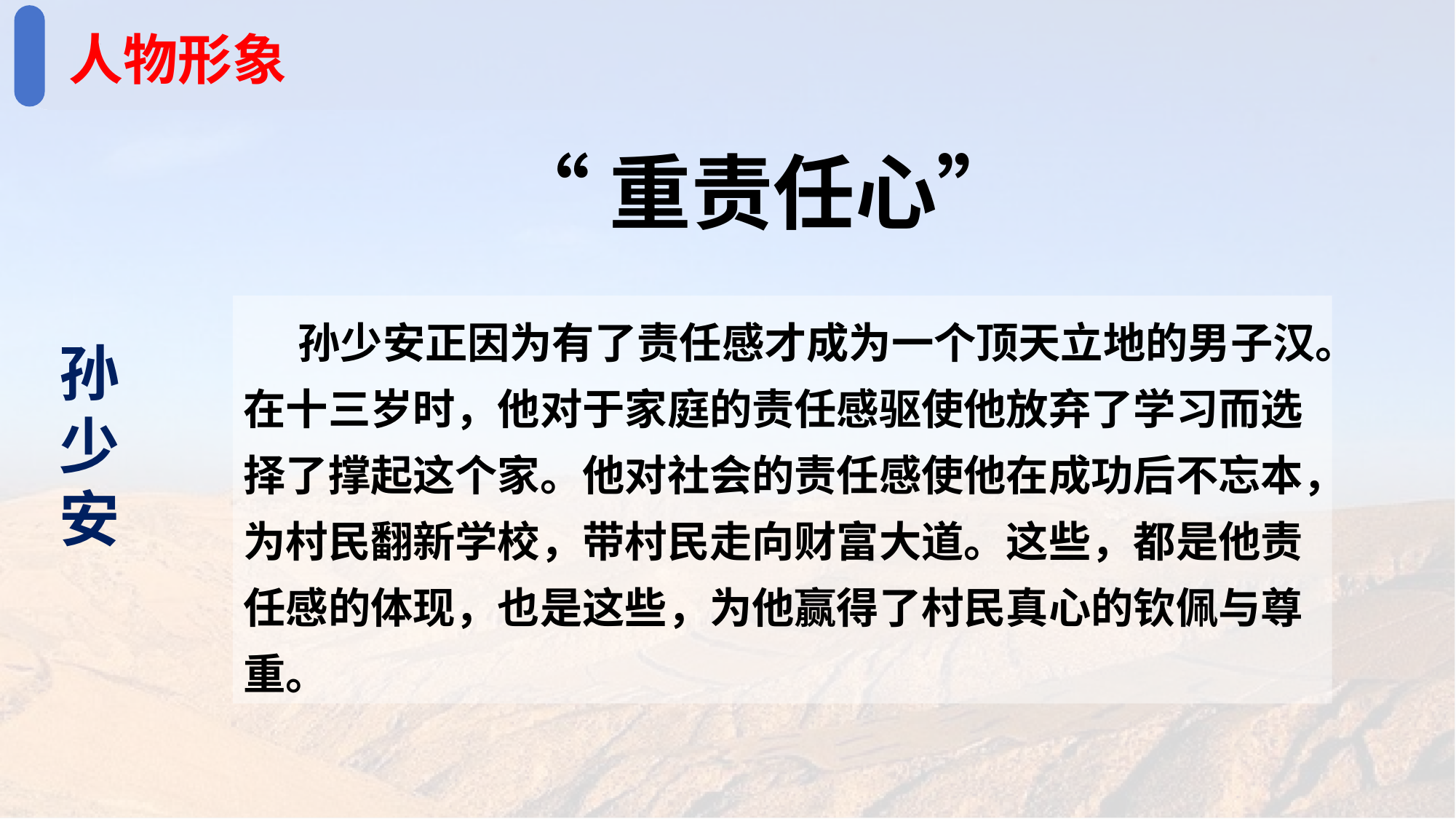

人物形象
“重责任心”
孙少安正因为有了责任感才成为一个顶天立地的男子汉。在十三岁时，他对于家庭的责任感驱使他放弃了学习而选择了撑起这个家。他对社会的责任感使他在成功后不忘本，为村民翻新学校，带村民走向财富大道。这些，都是他责任感的体现，也是这些，为他赢得了村民真心的钦佩与尊重。
孙少安